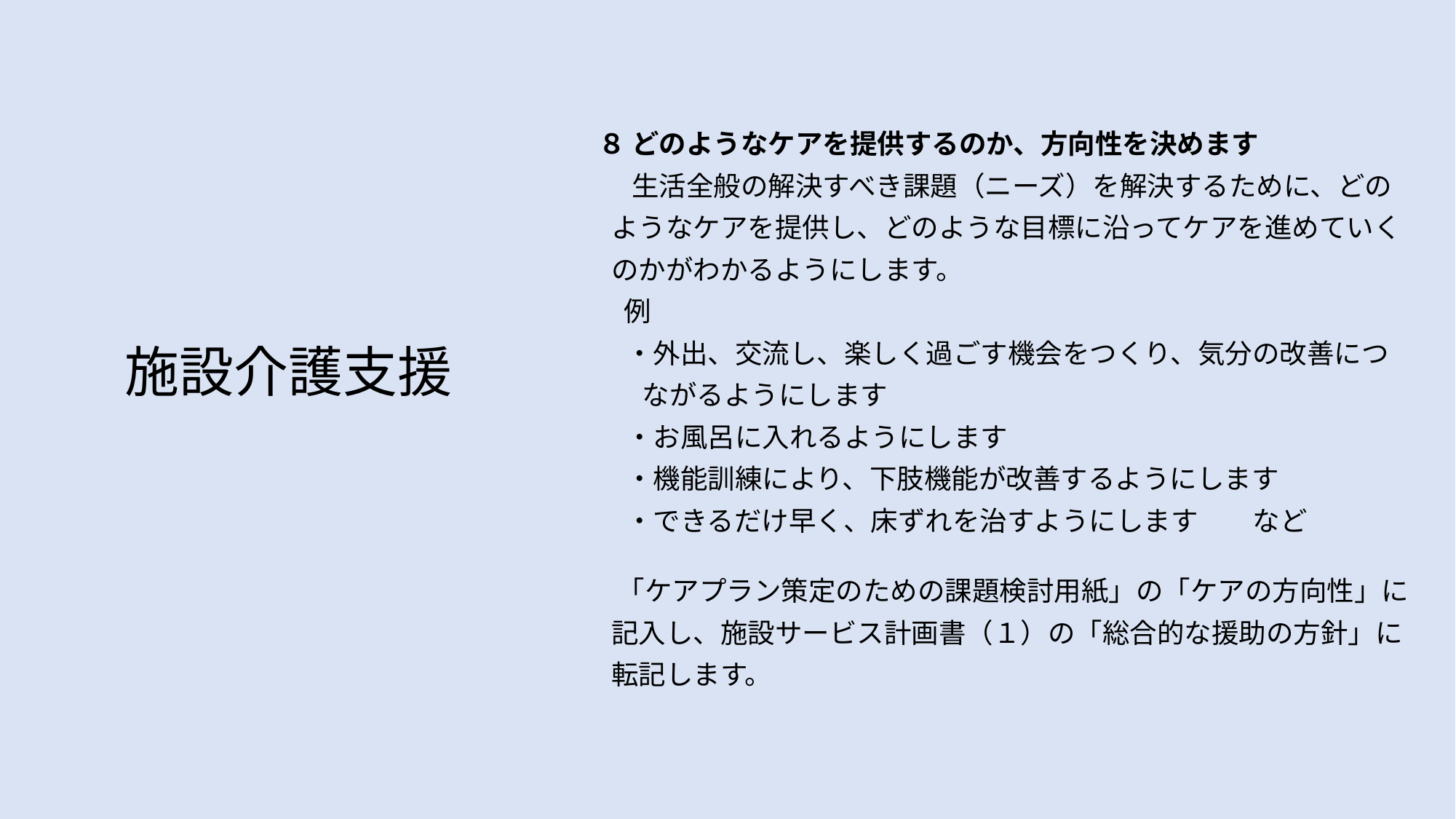

８ どのようなケアを提供するのか、方向性を決めます
　 生活全般の解決すべき課題（ニーズ）を解決するために、どの
 ようなケアを提供し、どのような目標に沿ってケアを進めていく
 のかがわかるようにします。
   例
　・外出、交流し、楽しく過ごす機会をつくり、気分の改善につ
      ながるようにします
　・お風呂に入れるようにします
　・機能訓練により、下肢機能が改善するようにします
　・できるだけ早く、床ずれを治すようにします　　など

  「ケアプラン策定のための課題検討用紙」の「ケアの方向性」に
 記入し、施設サービス計画書（１）の「総合的な援助の方針」に
 転記します。
施設介護支援